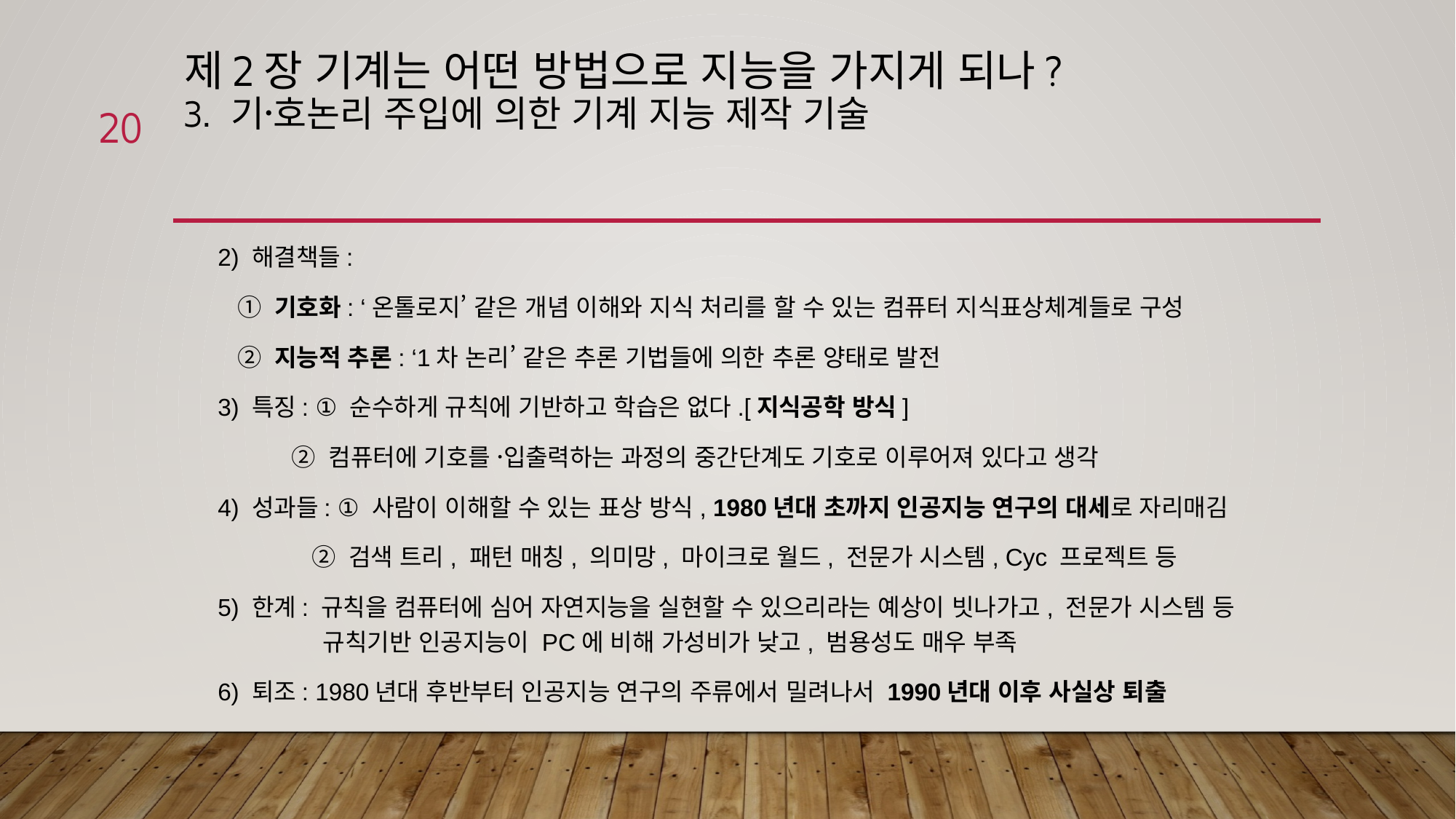

# 제2장 기계는 어떤 방법으로 지능을 가지게 되나? 3. 기호〮논리 주입에 의한 기계 지능 제작 기술
20
     2) 해결책들:
        ① 기호화: ‘온톨로지’ 같은 개념 이해와 지식 처리를 할 수 있는 컴퓨터 지식표상체계들로 구성
        ② 지능적 추론: ‘1차 논리’ 같은 추론 기법들에 의한 추론 양태로 발전
     3) 특징: ① 순수하게 규칙에 기반하고 학습은 없다.[지식공학 방식]
                ② 컴퓨터에 기호를 입〮출력하는 과정의 중간단계도 기호로 이루어져 있다고 생각
     4) 성과들: ① 사람이 이해할 수 있는 표상 방식, 1980년대 초까지 인공지능 연구의 대세로 자리매김
                   ② 검색 트리, 패턴 매칭, 의미망, 마이크로 월드, 전문가 시스템, Cyc 프로젝트 등
     5) 한계: 규칙을 컴퓨터에 심어 자연지능을 실현할 수 있으리라는 예상이 빗나가고, 전문가 시스템 등 규칙기반 인공지능이 PC에 비해 가성비가 낮고, 범용성도 매우 부족
     6) 퇴조: 1980년대 후반부터 인공지능 연구의 주류에서 밀려나서 1990년대 이후 사실상 퇴출